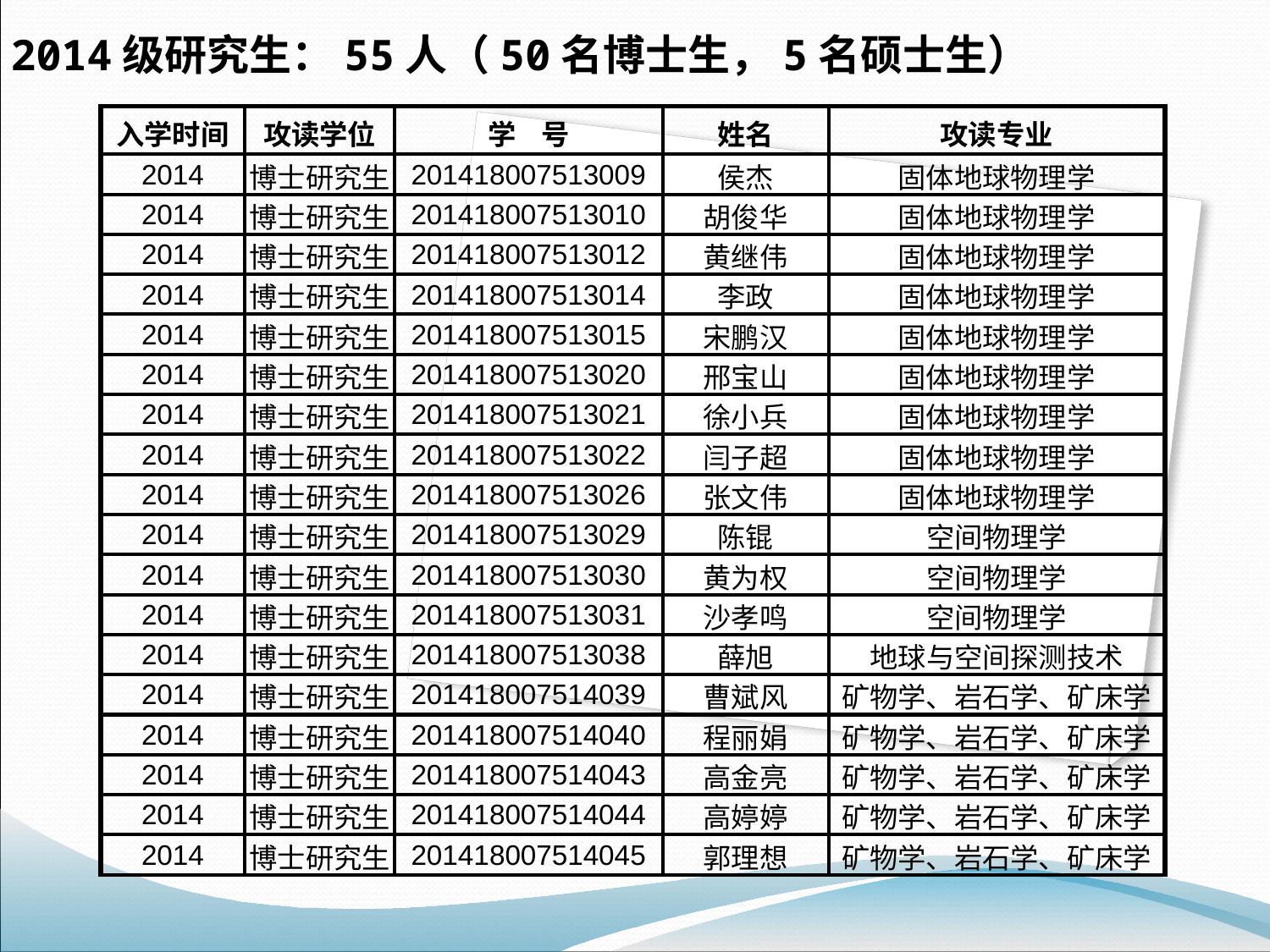

2014级研究生：55人（50名博士生，5名硕士生）
| 入学时间 | 攻读学位 | 学 号 | 姓名 | 攻读专业 |
| --- | --- | --- | --- | --- |
| 2014 | 博士研究生 | 201418007513009 | 侯杰 | 固体地球物理学 |
| 2014 | 博士研究生 | 201418007513010 | 胡俊华 | 固体地球物理学 |
| 2014 | 博士研究生 | 201418007513012 | 黄继伟 | 固体地球物理学 |
| 2014 | 博士研究生 | 201418007513014 | 李政 | 固体地球物理学 |
| 2014 | 博士研究生 | 201418007513015 | 宋鹏汉 | 固体地球物理学 |
| 2014 | 博士研究生 | 201418007513020 | 邢宝山 | 固体地球物理学 |
| 2014 | 博士研究生 | 201418007513021 | 徐小兵 | 固体地球物理学 |
| 2014 | 博士研究生 | 201418007513022 | 闫子超 | 固体地球物理学 |
| 2014 | 博士研究生 | 201418007513026 | 张文伟 | 固体地球物理学 |
| 2014 | 博士研究生 | 201418007513029 | 陈锟 | 空间物理学 |
| 2014 | 博士研究生 | 201418007513030 | 黄为权 | 空间物理学 |
| 2014 | 博士研究生 | 201418007513031 | 沙孝鸣 | 空间物理学 |
| 2014 | 博士研究生 | 201418007513038 | 薛旭 | 地球与空间探测技术 |
| 2014 | 博士研究生 | 201418007514039 | 曹斌风 | 矿物学、岩石学、矿床学 |
| 2014 | 博士研究生 | 201418007514040 | 程丽娟 | 矿物学、岩石学、矿床学 |
| 2014 | 博士研究生 | 201418007514043 | 高金亮 | 矿物学、岩石学、矿床学 |
| 2014 | 博士研究生 | 201418007514044 | 高婷婷 | 矿物学、岩石学、矿床学 |
| 2014 | 博士研究生 | 201418007514045 | 郭理想 | 矿物学、岩石学、矿床学 |